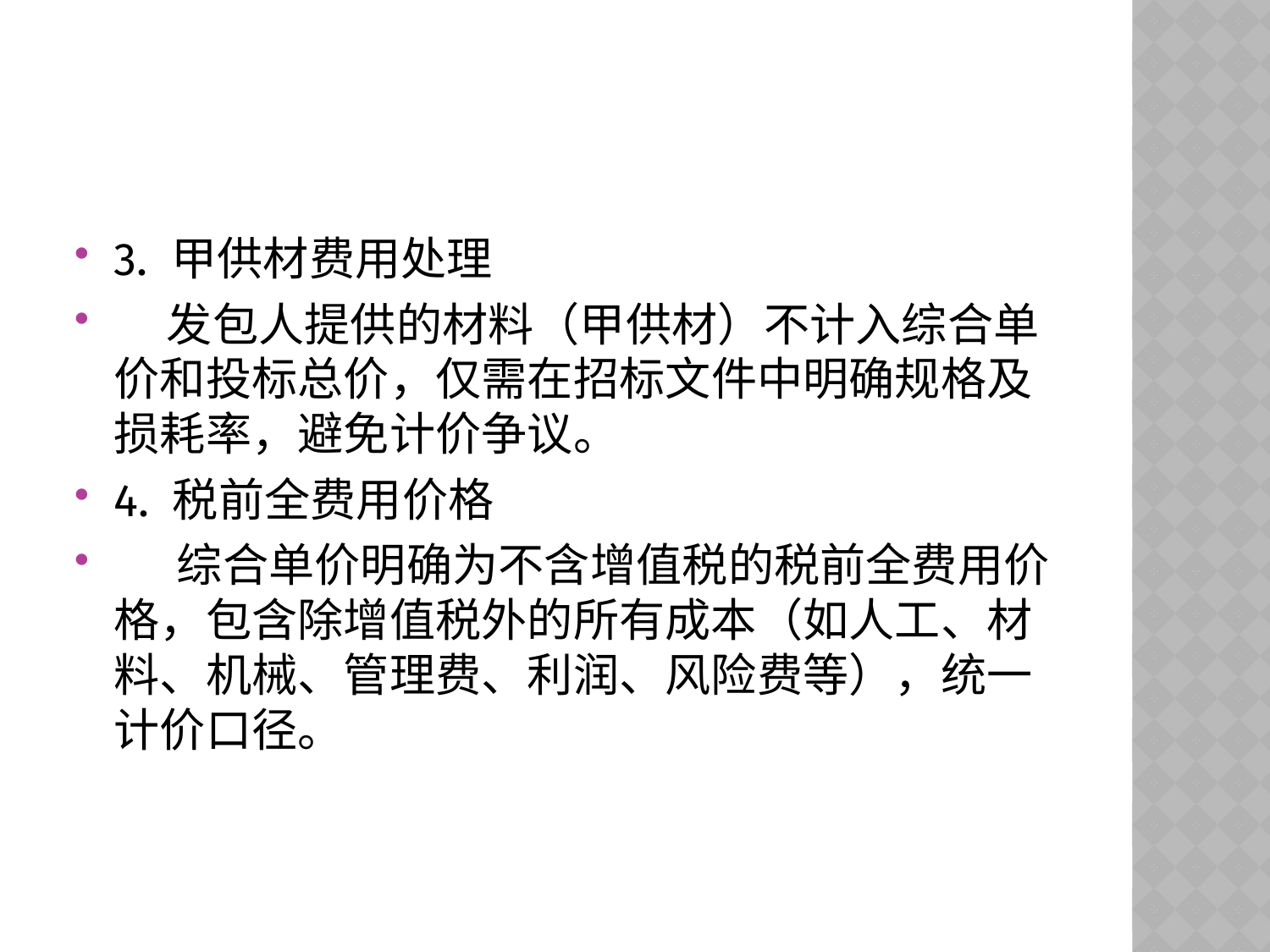

#
3. 甲供材费用处理
    发包人提供的材料（甲供材）不计入综合单价和投标总价，仅需在招标文件中明确规格及损耗率，避免计价争议。
4. 税前全费用价格
     综合单价明确为不含增值税的税前全费用价格，包含除增值税外的所有成本（如人工、材料、机械、管理费、利润、风险费等），统一计价口径。